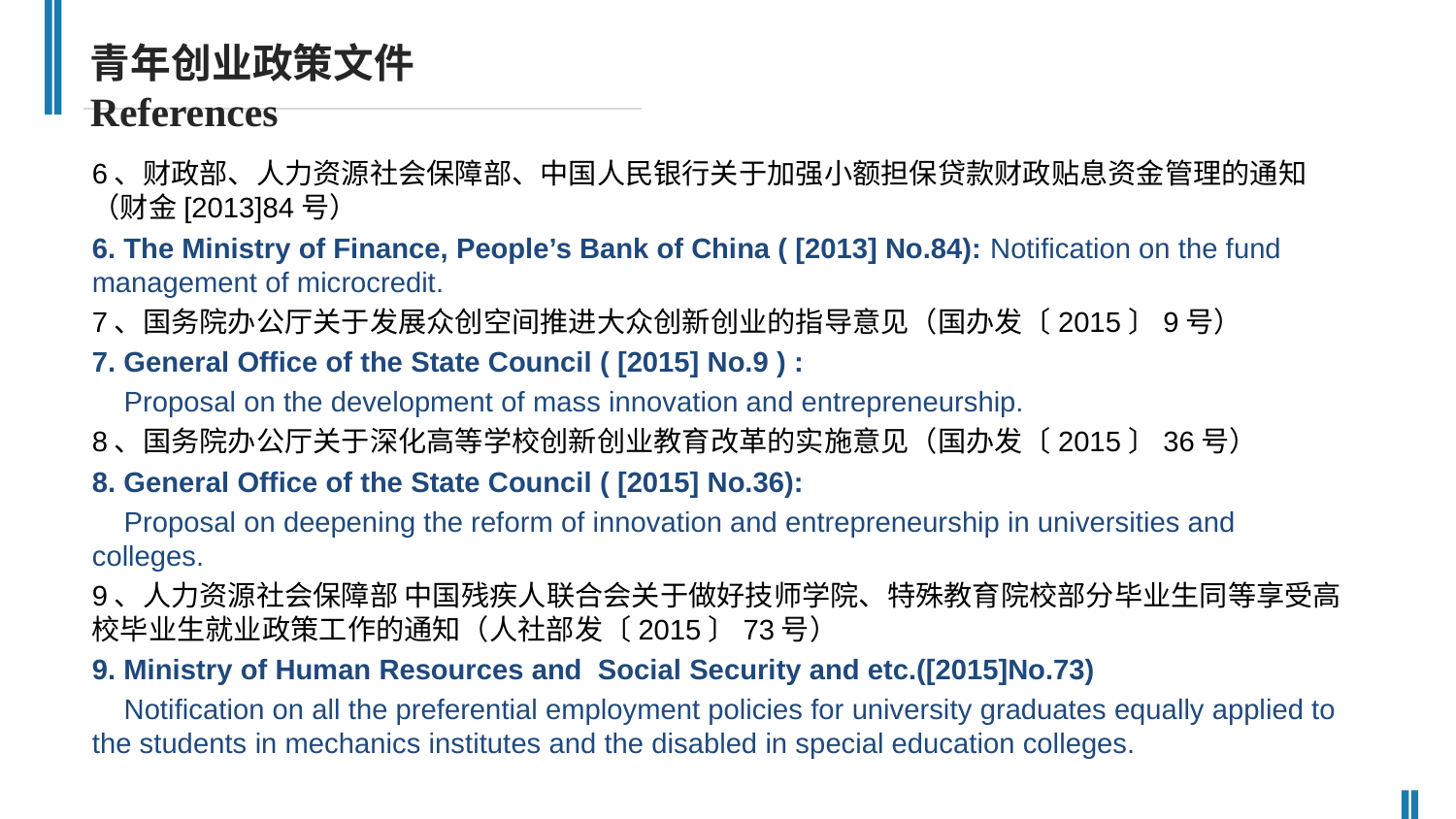

青年创业政策文件
References
6、财政部、人力资源社会保障部、中国人民银行关于加强小额担保贷款财政贴息资金管理的通知（财金[2013]84号）
6. The Ministry of Finance, People’s Bank of China ( [2013] No.84): Notification on the fund management of microcredit.
7、国务院办公厅关于发展众创空间推进大众创新创业的指导意见（国办发〔2015〕9号）
7. General Office of the State Council ( [2015] No.9 ) :
    Proposal on the development of mass innovation and entrepreneurship.
8、国务院办公厅关于深化高等学校创新创业教育改革的实施意见（国办发〔2015〕36号）
8. General Office of the State Council ( [2015] No.36):
    Proposal on deepening the reform of innovation and entrepreneurship in universities and  colleges.
9、人力资源社会保障部 中国残疾人联合会关于做好技师学院、特殊教育院校部分毕业生同等享受高校毕业生就业政策工作的通知（人社部发〔2015〕73号）
9. Ministry of Human Resources and  Social Security and etc.([2015]No.73)
    Notification on all the preferential employment policies for university graduates equally applied to the students in mechanics institutes and the disabled in special education colleges.